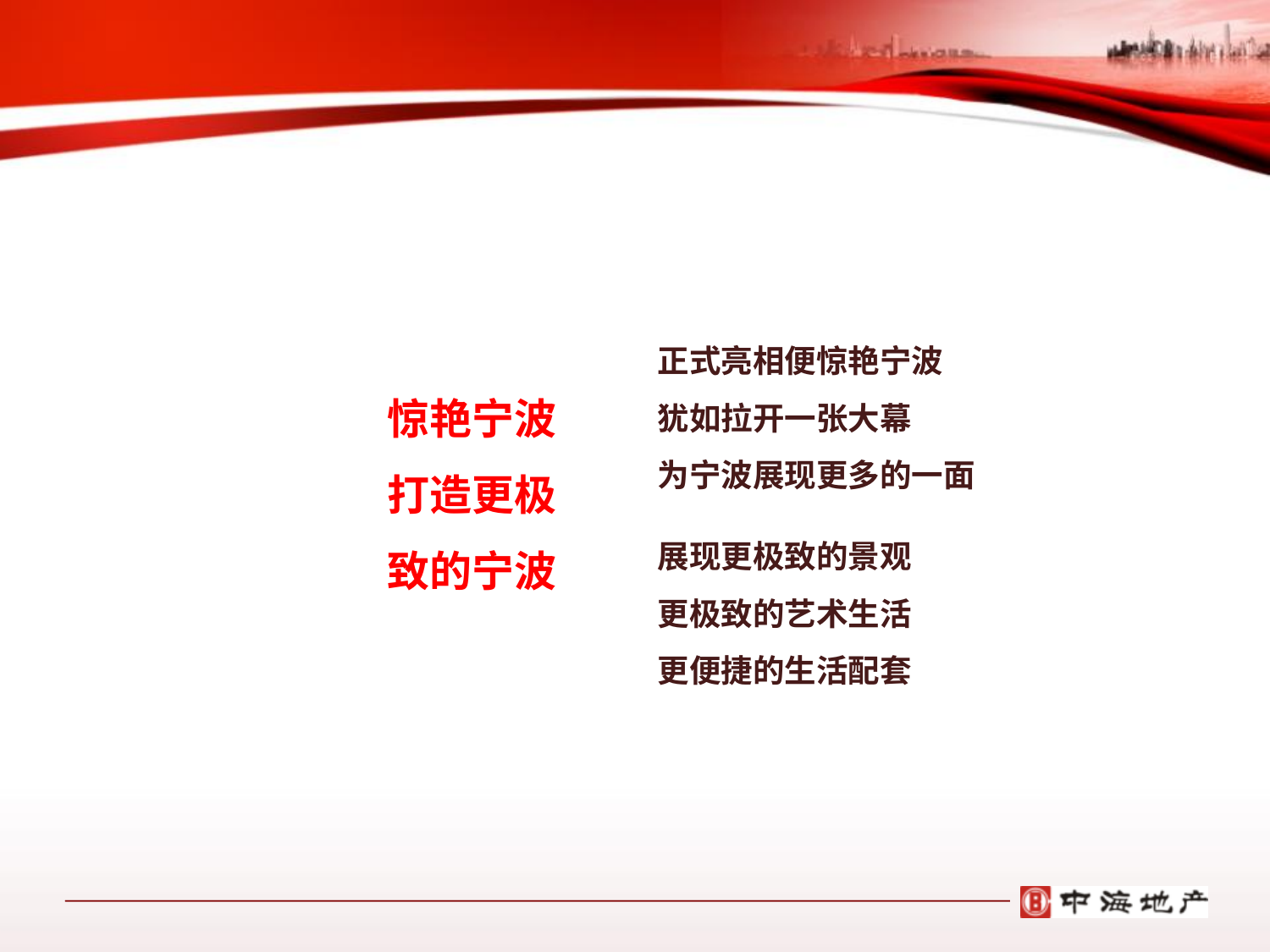

正式亮相便惊艳宁波
犹如拉开一张大幕
为宁波展现更多的一面
惊艳宁波
打造更极致的宁波
展现更极致的景观
更极致的艺术生活
更便捷的生活配套